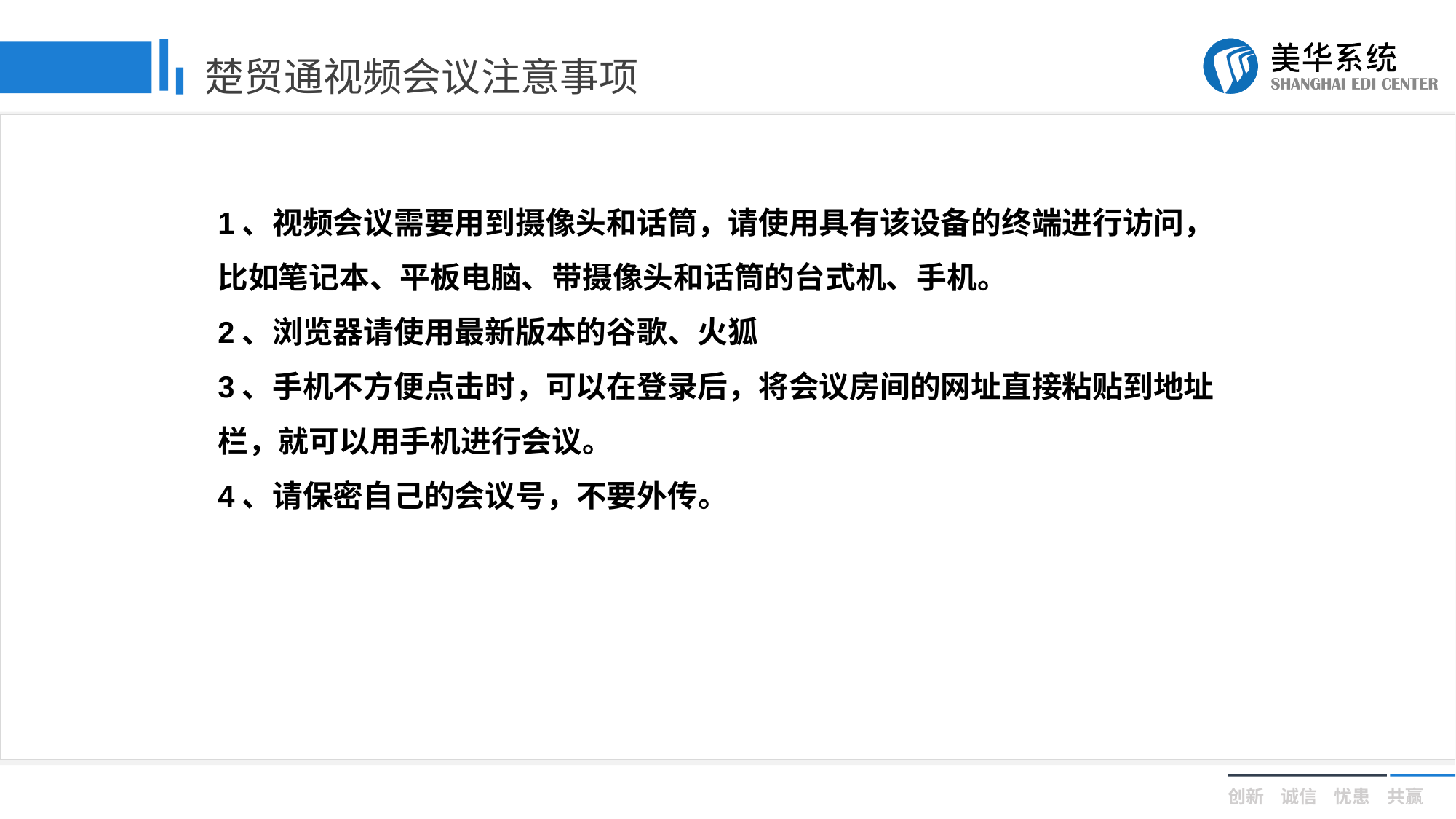

楚贸通视频会议注意事项
1、视频会议需要用到摄像头和话筒，请使用具有该设备的终端进行访问，比如笔记本、平板电脑、带摄像头和话筒的台式机、手机。
2、浏览器请使用最新版本的谷歌、火狐
3、手机不方便点击时，可以在登录后，将会议房间的网址直接粘贴到地址栏，就可以用手机进行会议。
4、请保密自己的会议号，不要外传。